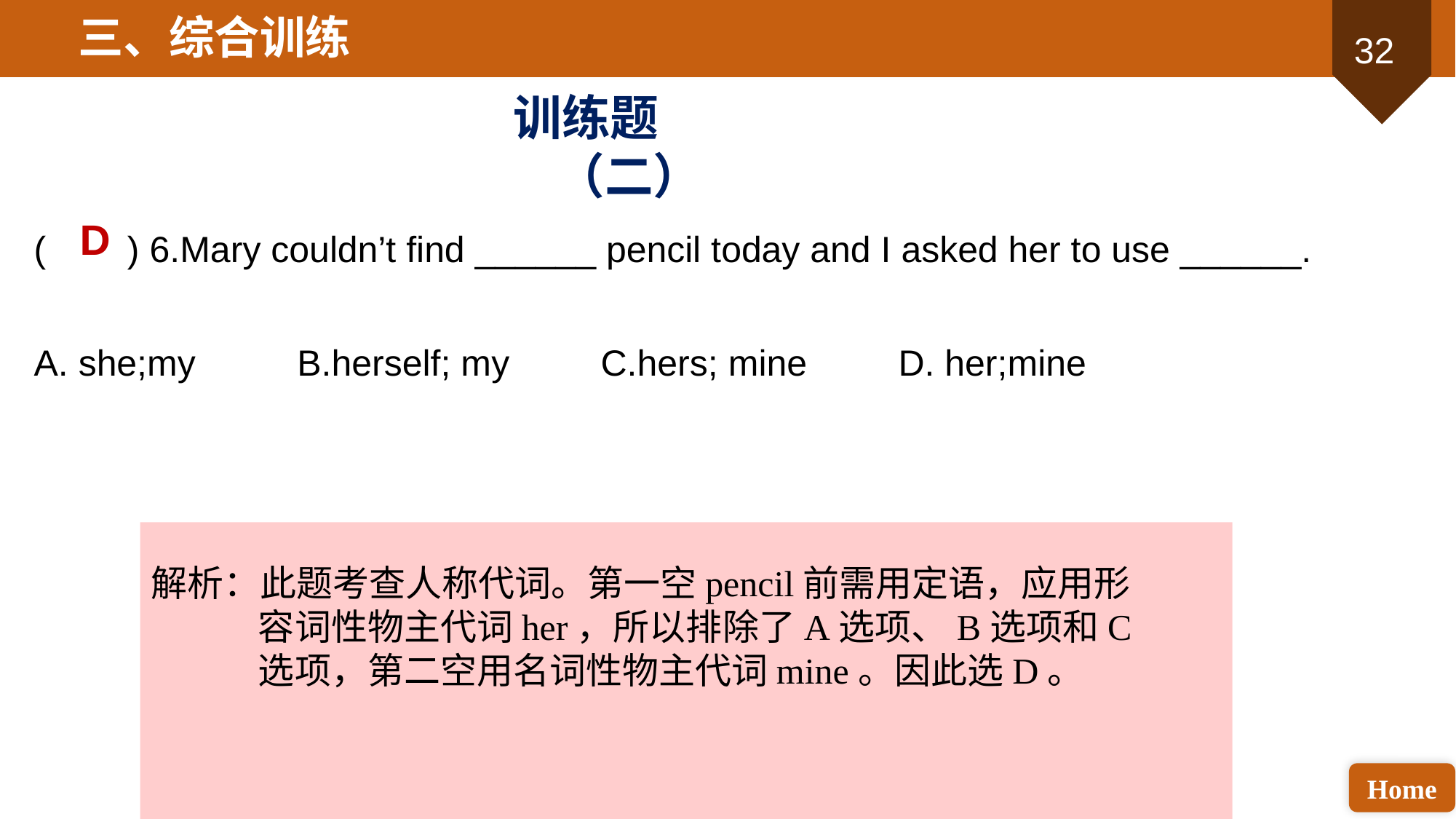

三、综合训练
训练题（二）
D
(        ) 6.Mary couldn’t find ______ pencil today and I asked her to use ______.

A. she;my          B.herself; my         C.hers; mine         D. her;mine

解析：此题考查人称代词。第一空pencil前需用定语，应用形容词性物主代词her，所以排除了A选项、B选项和C选项，第二空用名词性物主代词mine。因此选D。